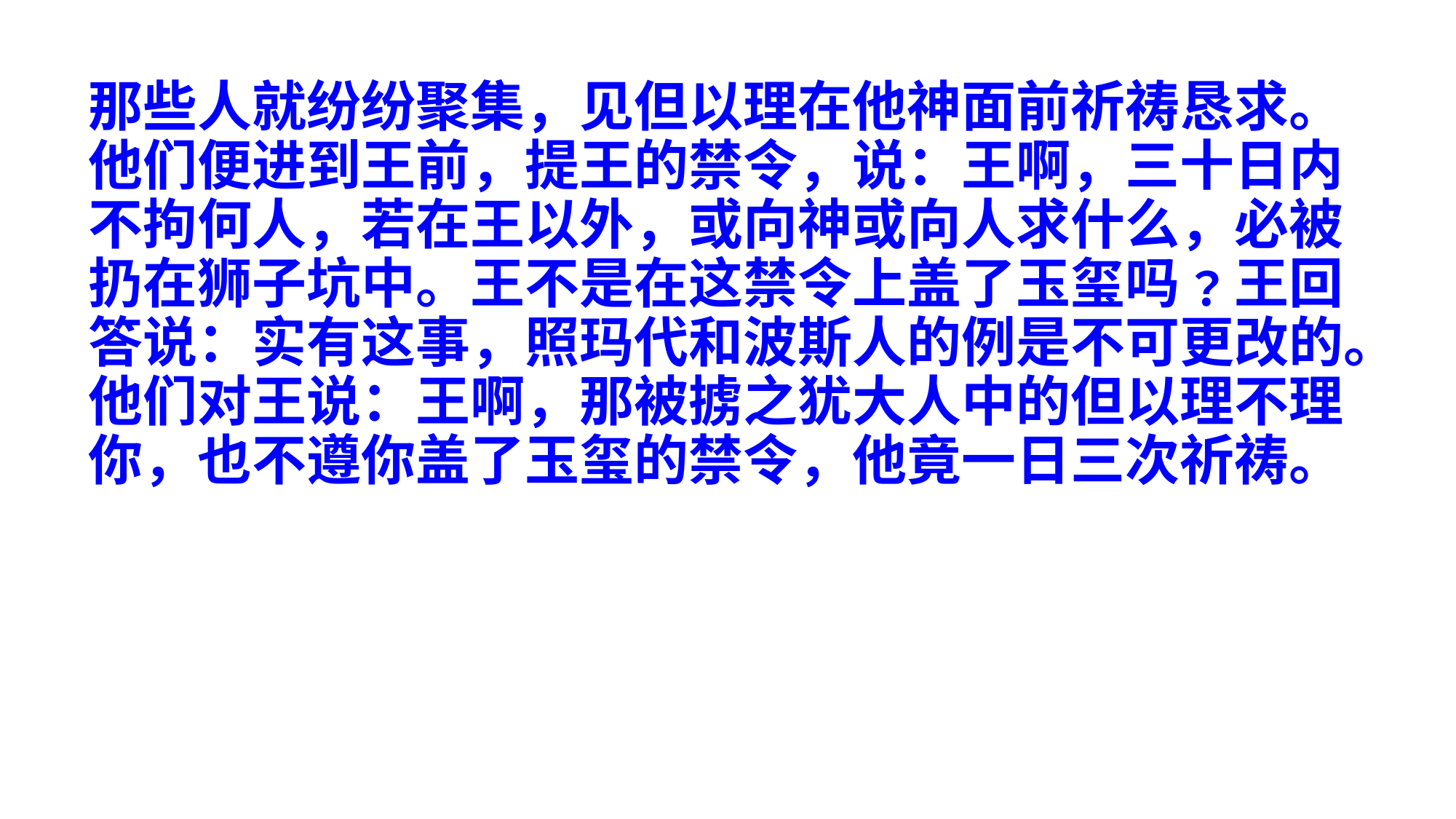

那些人就纷纷聚集，见但以理在他神面前祈祷恳求。他们便进到王前，提王的禁令，说：王啊，三十日内不拘何人，若在王以外，或向神或向人求什么，必被扔在狮子坑中。王不是在这禁令上盖了玉玺吗﹖王回答说：实有这事，照玛代和波斯人的例是不可更改的。他们对王说：王啊，那被掳之犹大人中的但以理不理你，也不遵你盖了玉玺的禁令，他竟一日三次祈祷。